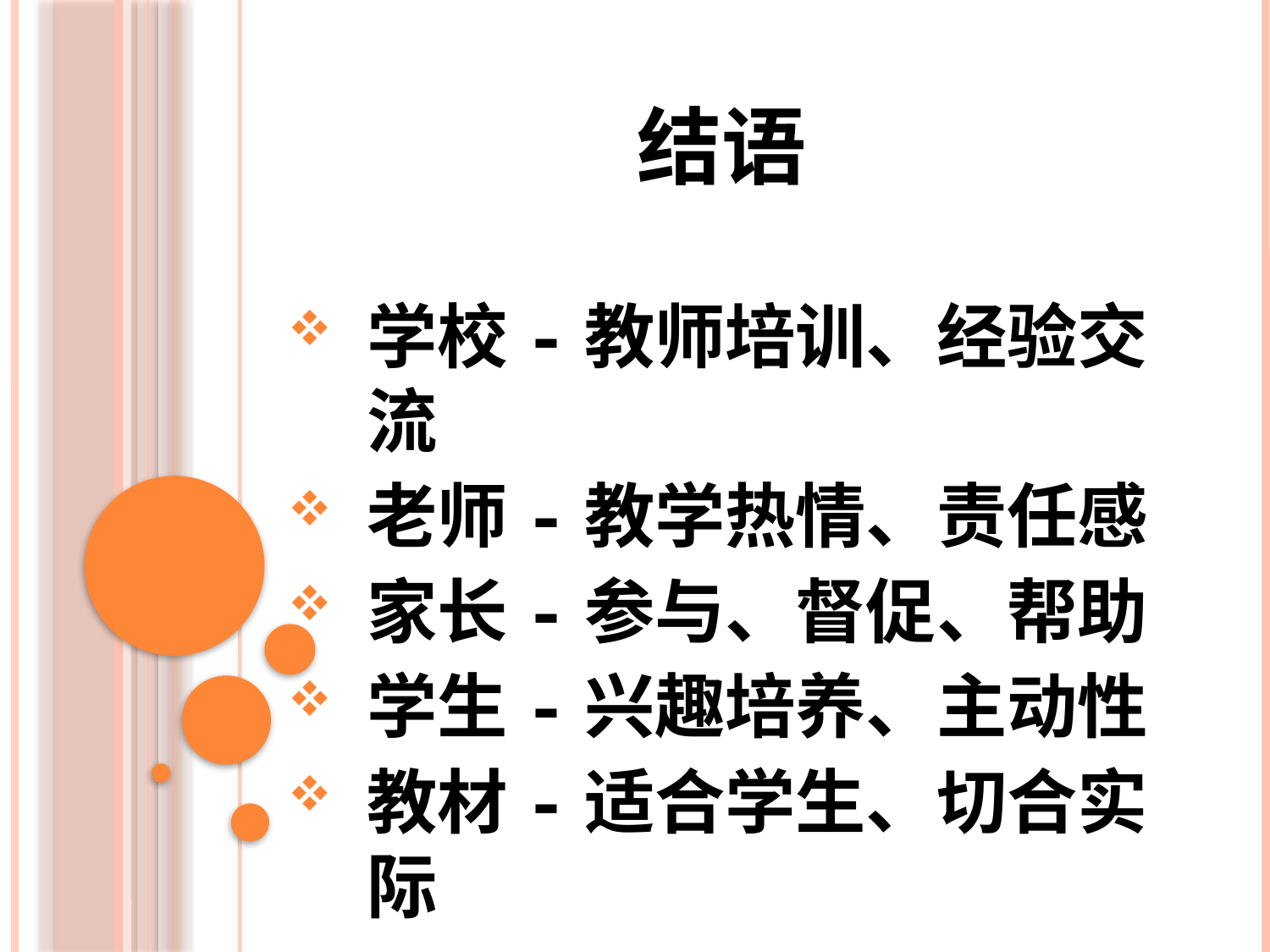

# 结语
学校-教师培训、经验交流
老师-教学热情、责任感
家长-参与、督促、帮助
学生-兴趣培养、主动性
教材-适合学生、切合实际